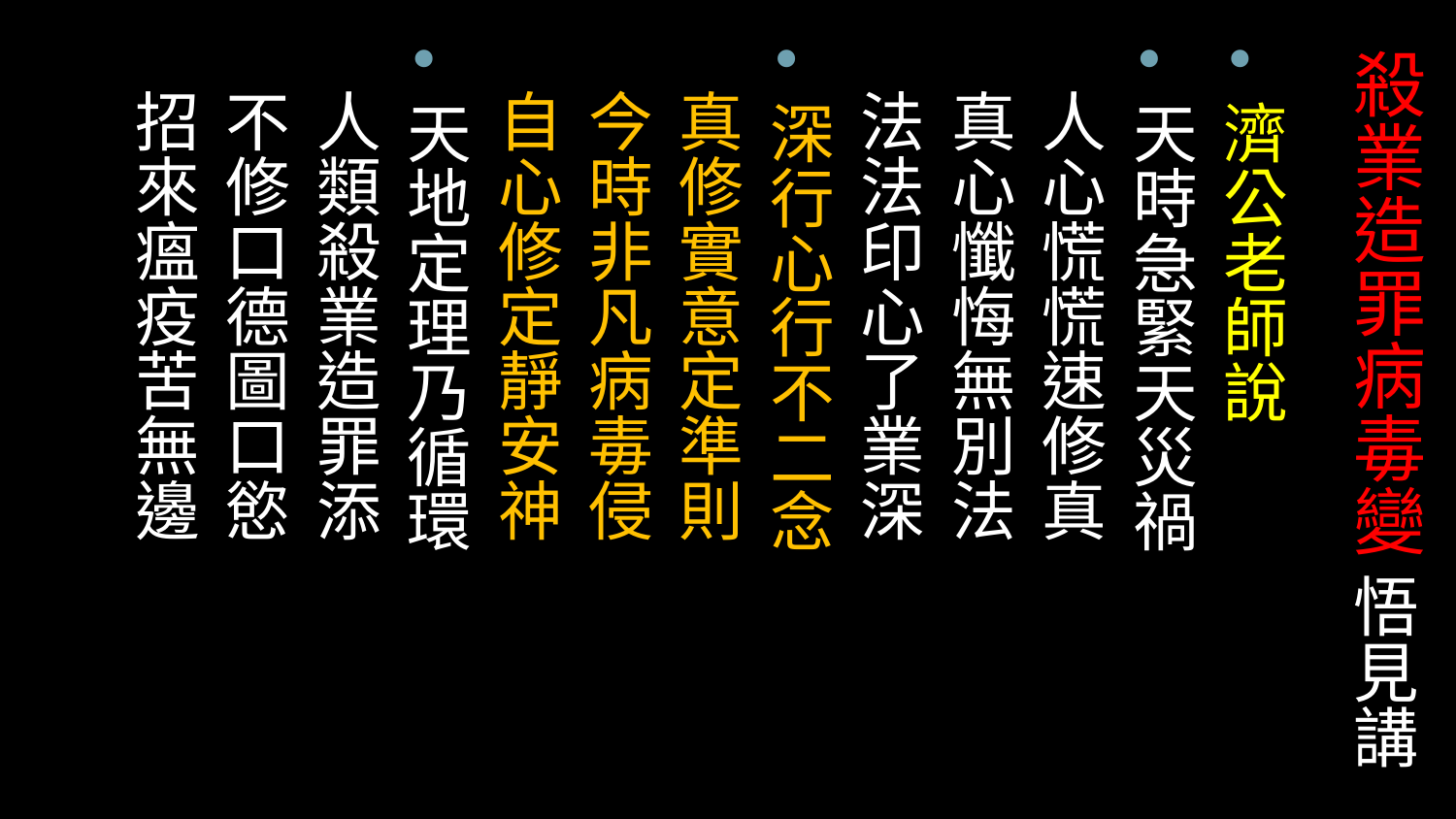

# 殺業造罪病毒變 悟見講
濟公老師說
天時急緊天災禍
  人心慌慌速修真
  真心懺悔無別法
  法法印心了業深
深行心行不二念
  真修實意定準則
  今時非凡病毒侵
  自心修定靜安神
天地定理乃循環
  人類殺業造罪添
  不修口德圖口慾
  招來瘟疫苦無邊